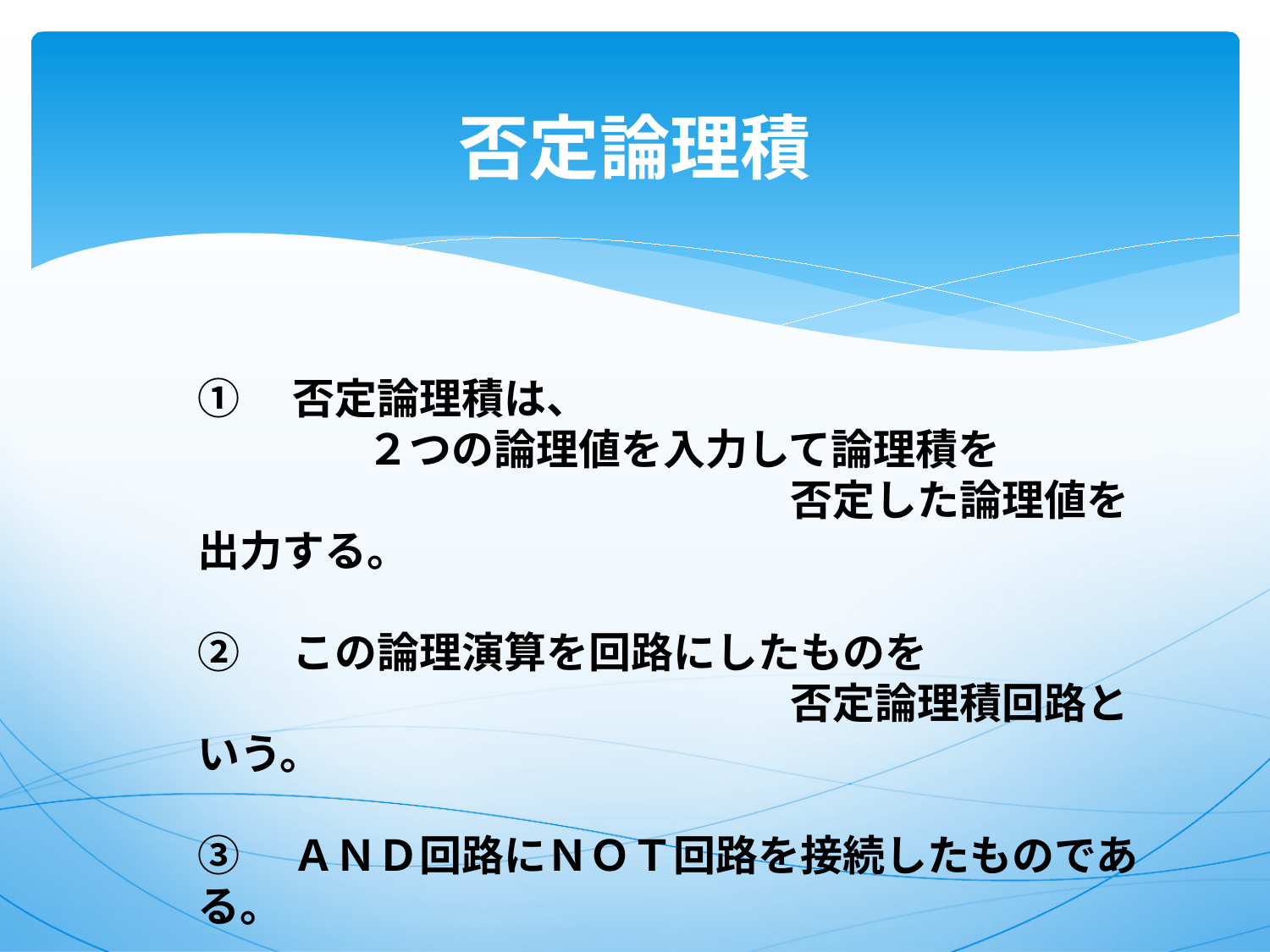

# 否定論理積
①　否定論理積は、
　　　　２つの論理値を入力して論理積を
　　　　　　　　　　　　　　否定した論理値を出力する。

②　この論理演算を回路にしたものを
　　　　　　　　　　　　　　否定論理積回路という。

③　ＡＮＤ回路にＮＯＴ回路を接続したものである。